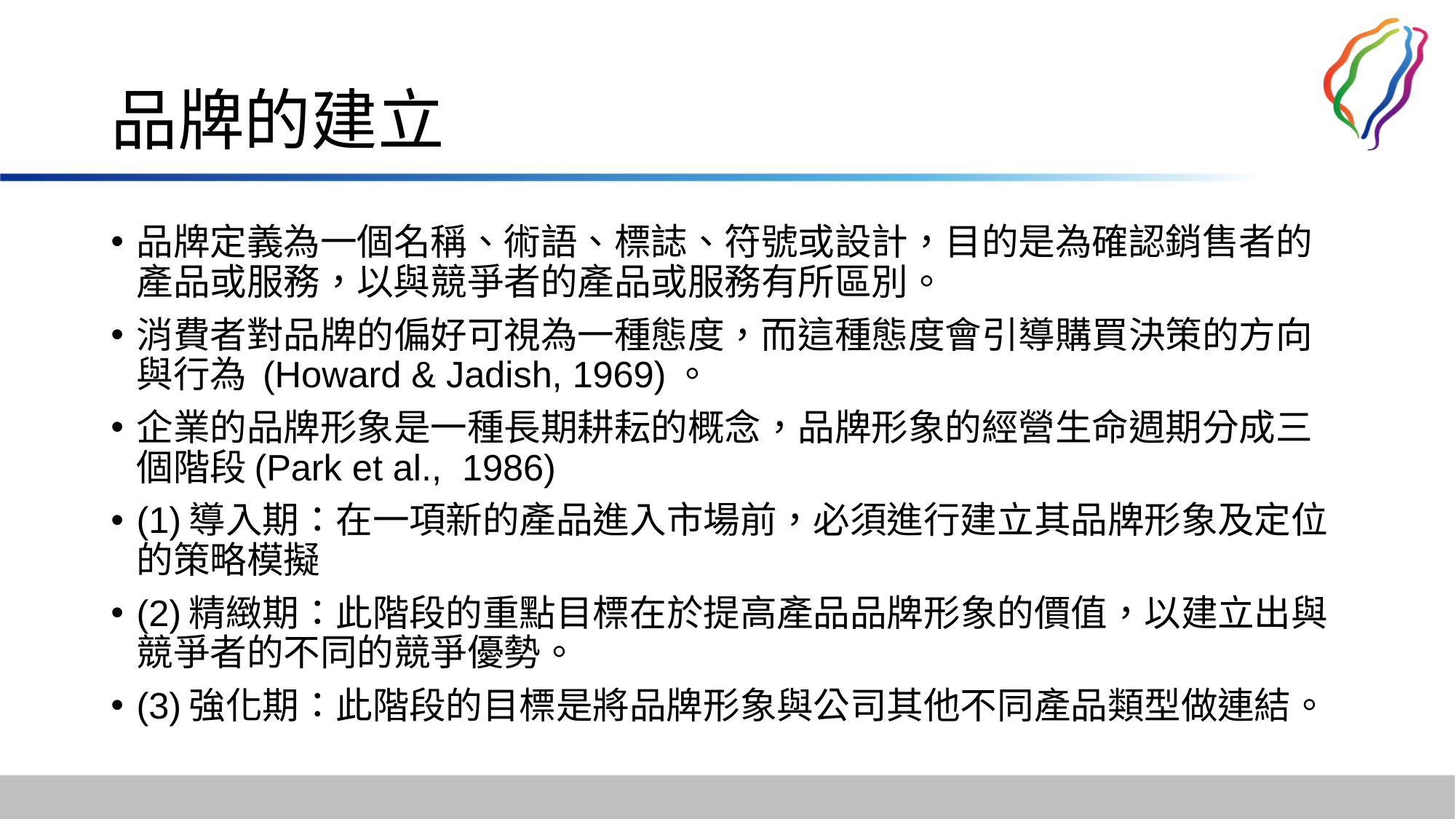

# 品牌的建立
品牌定義為一個名稱、術語、標誌、符號或設計，目的是為確認銷售者的產品或服務，以與競爭者的產品或服務有所區別。
消費者對品牌的偏好可視為一種態度，而這種態度會引導購買決策的方向與行為 (Howard & Jadish, 1969)。
企業的品牌形象是一種長期耕耘的概念，品牌形象的經營生命週期分成三個階段(Park et al.,  1986)
(1)導入期：在一項新的產品進入市場前，必須進行建立其品牌形象及定位的策略模擬
(2)精緻期：此階段的重點目標在於提高產品品牌形象的價值，以建立出與競爭者的不同的競爭優勢。
(3)強化期：此階段的目標是將品牌形象與公司其他不同產品類型做連結。